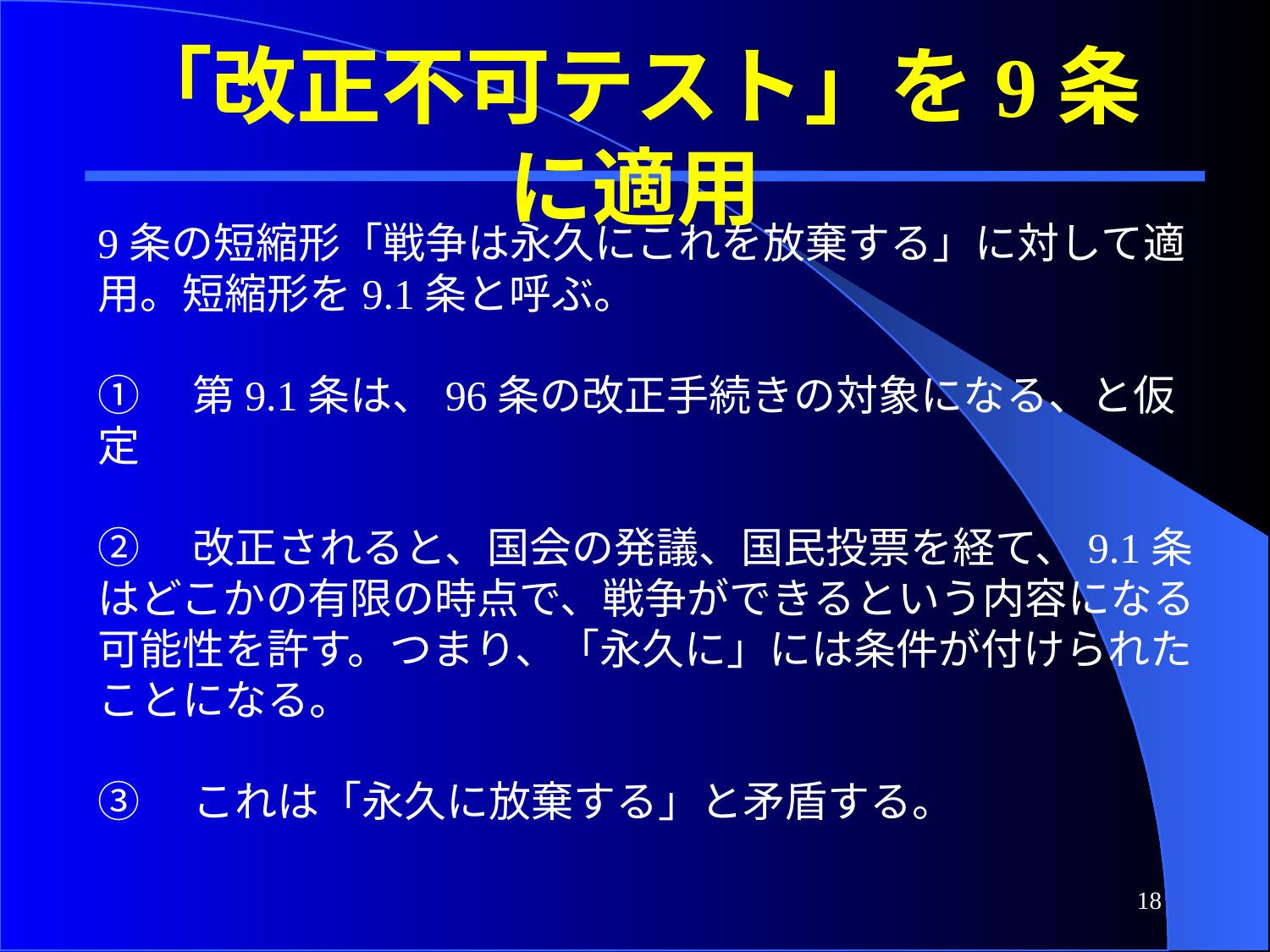

「改正不可テスト」を9条に適用

9条の短縮形「戦争は永久にこれを放棄する」に対して適用。短縮形を9.1条と呼ぶ。

①　第9.1条は、96条の改正手続きの対象になる、と仮定

②　改正されると、国会の発議、国民投票を経て、9.1条はどこかの有限の時点で、戦争ができるという内容になる可能性を許す。つまり、「永久に」には条件が付けられたことになる。

③　これは「永久に放棄する」と矛盾する。
18